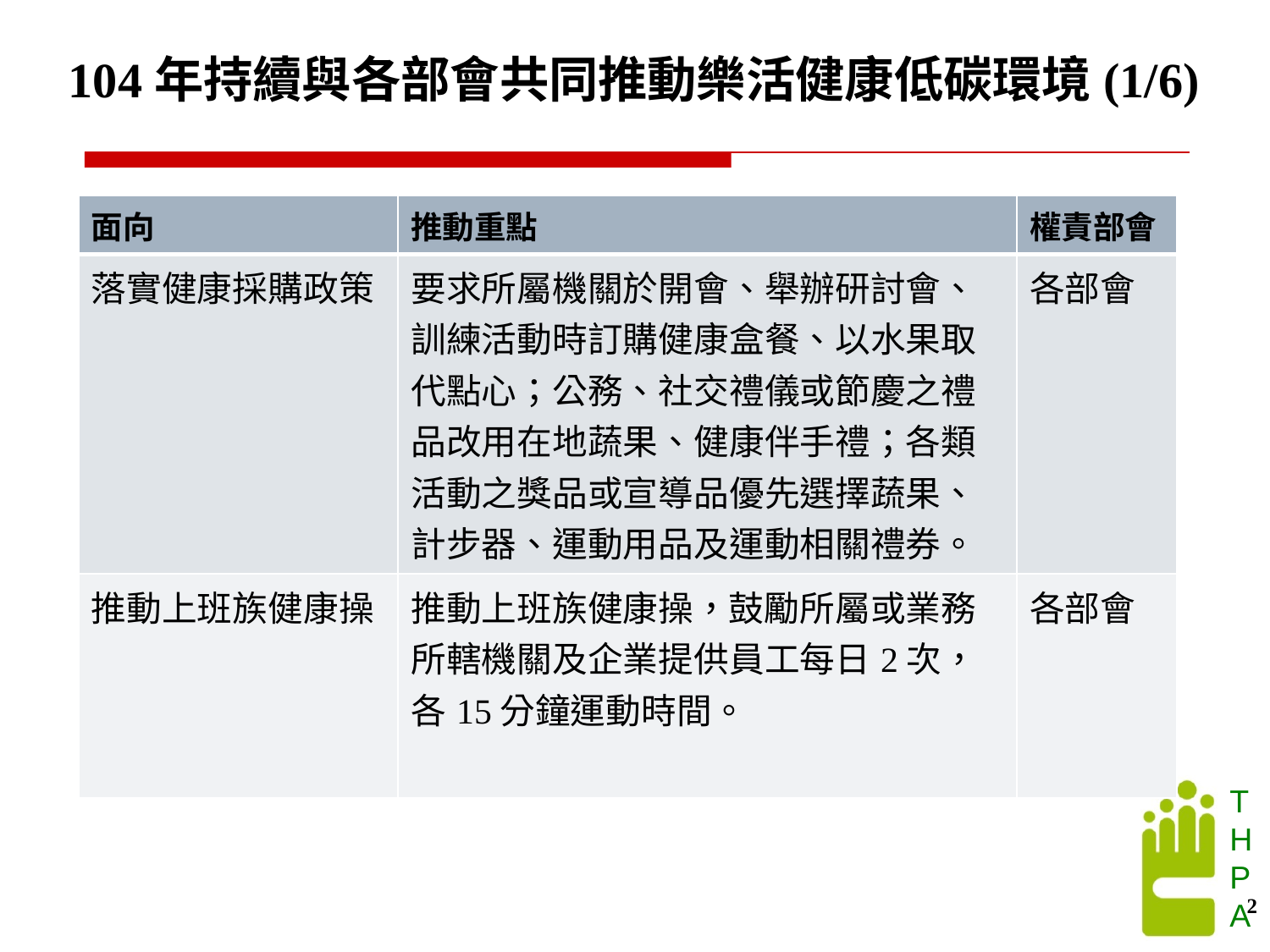

104年持續與各部會共同推動樂活健康低碳環境(1/6)
| 面向 | 推動重點 | 權責部會 |
| --- | --- | --- |
| 落實健康採購政策 | 要求所屬機關於開會、舉辦研討會、訓練活動時訂購健康盒餐、以水果取代點心；公務、社交禮儀或節慶之禮品改用在地蔬果、健康伴手禮；各類活動之獎品或宣導品優先選擇蔬果、計步器、運動用品及運動相關禮券。 | 各部會 |
| 推動上班族健康操 | 推動上班族健康操，鼓勵所屬或業務所轄機關及企業提供員工每日2次，各15分鐘運動時間。 | 各部會 |
2